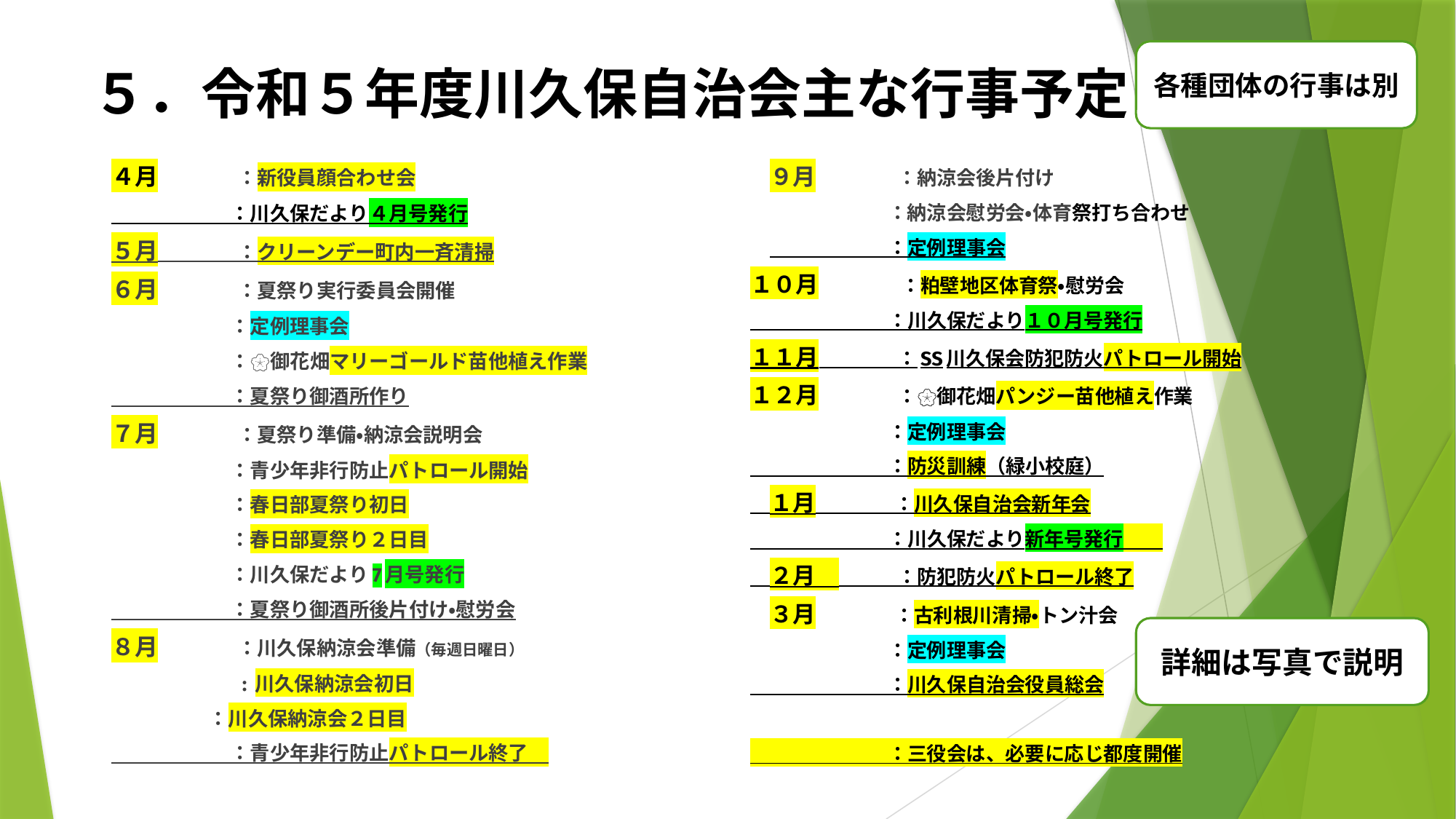

各種団体の行事は別
# ５．令和５年度川久保自治会主な行事予定
　４月　　　　：新役員顔合わせ会
　　　　　　　：川久保だより４月号発行
　５月　　　　：クリーンデー町内一斉清掃
　６月　　　　：夏祭り実行委員会開催
　　　　　　　：定例理事会
　　　　　　　：🌸御花畑マリーゴールド苗他植え作業
　　　　　　　：夏祭り御酒所作り
　７月　　　　：夏祭り準備・納涼会説明会
　　　　　　　：青少年非行防止パトロール開始
　　　　　　　：春日部夏祭り初日
　　　　　　　：春日部夏祭り２日目
　　　　　　　：川久保だより7月号発行
　　　　　　　：夏祭り御酒所後片付け・慰労会
　８月　　　　：川久保納涼会準備（毎週日曜日）
　 　　　　　　　　: 川久保納涼会初日
　                 　：川久保納涼会２日目
　　　　　　　：青少年非行防止パトロール終了

　９月　　　　：納涼会後片付け
　　　　　　　：納涼会慰労会・体育祭打ち合わせ
　　　　　　　：定例理事会
１０月　　　　：粕壁地区体育祭・慰労会
　　　　　　　：川久保だより１０月号発行
１１月　　　　：SS川久保会防犯防火パトロール開始
１２月　　　　：🌸御花畑パンジー苗他植え作業
　　　　　　　：定例理事会
　　　　　　　：防災訓練（緑小校庭）
　１月　　　　：川久保自治会新年会
　　　　　　　：川久保だより新年号発行
　２月　　　　：防犯防火パトロール終了
　３月　　　　：古利根川清掃・トン汁会
　　　　　　　：定例理事会
　　　　　　　：川久保自治会役員総会

　　　　　　　：三役会は、必要に応じ都度開催
詳細は写真で説明